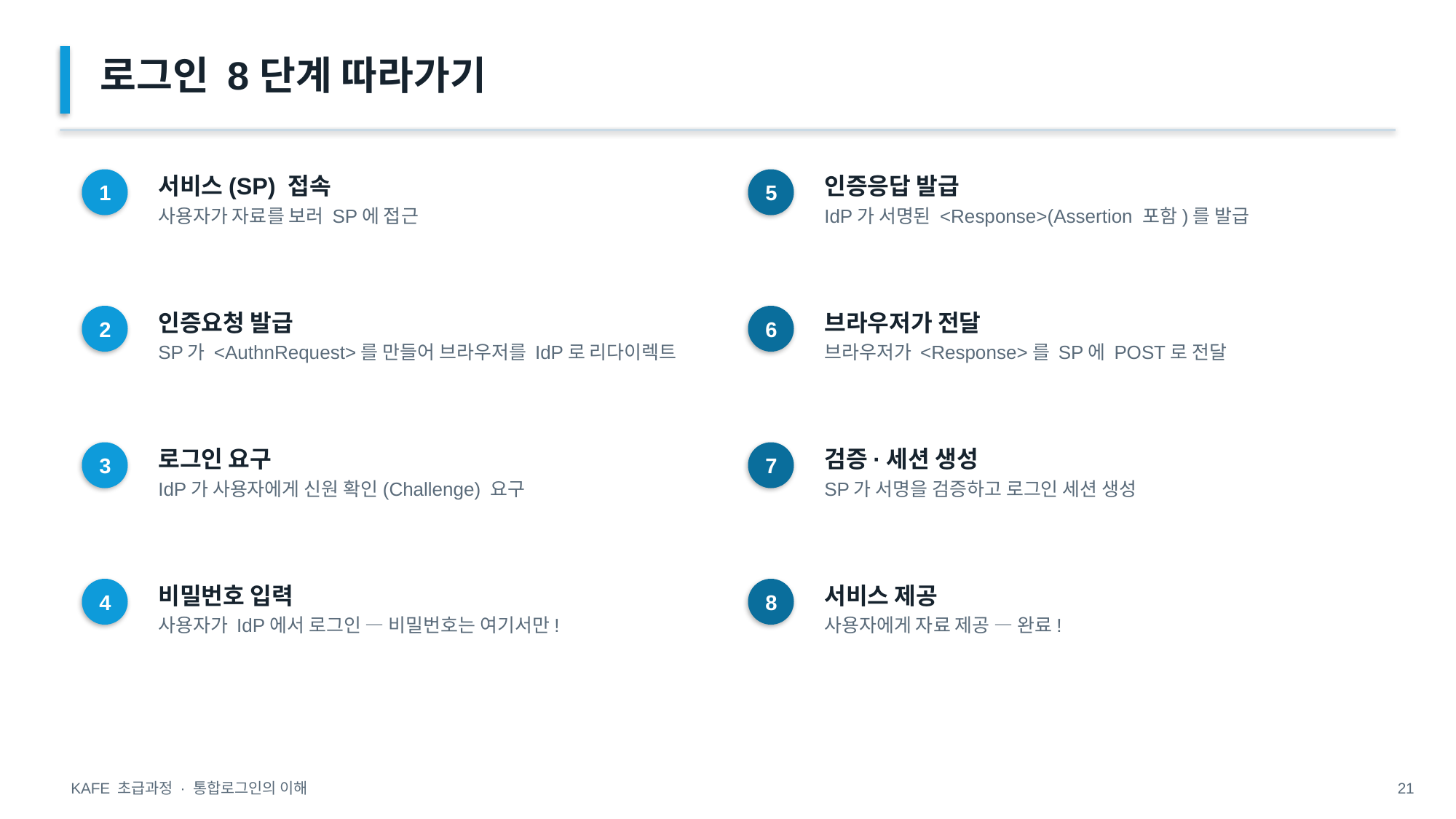

로그인 8단계 따라가기

서비스(SP) 접속
사용자가 자료를 보러 SP에 접근
인증응답 발급
IdP가 서명된 <Response>(Assertion 포함)를 발급
1
5
인증요청 발급
SP가 <AuthnRequest>를 만들어 브라우저를 IdP로 리다이렉트
브라우저가 전달
브라우저가 <Response>를 SP에 POST로 전달
2
6
로그인 요구
IdP가 사용자에게 신원 확인(Challenge) 요구
검증·세션 생성
SP가 서명을 검증하고 로그인 세션 생성
3
7
비밀번호 입력
사용자가 IdP에서 로그인 — 비밀번호는 여기서만!
서비스 제공
사용자에게 자료 제공 — 완료!
4
8
KAFE 초급과정 · 통합로그인의 이해
21